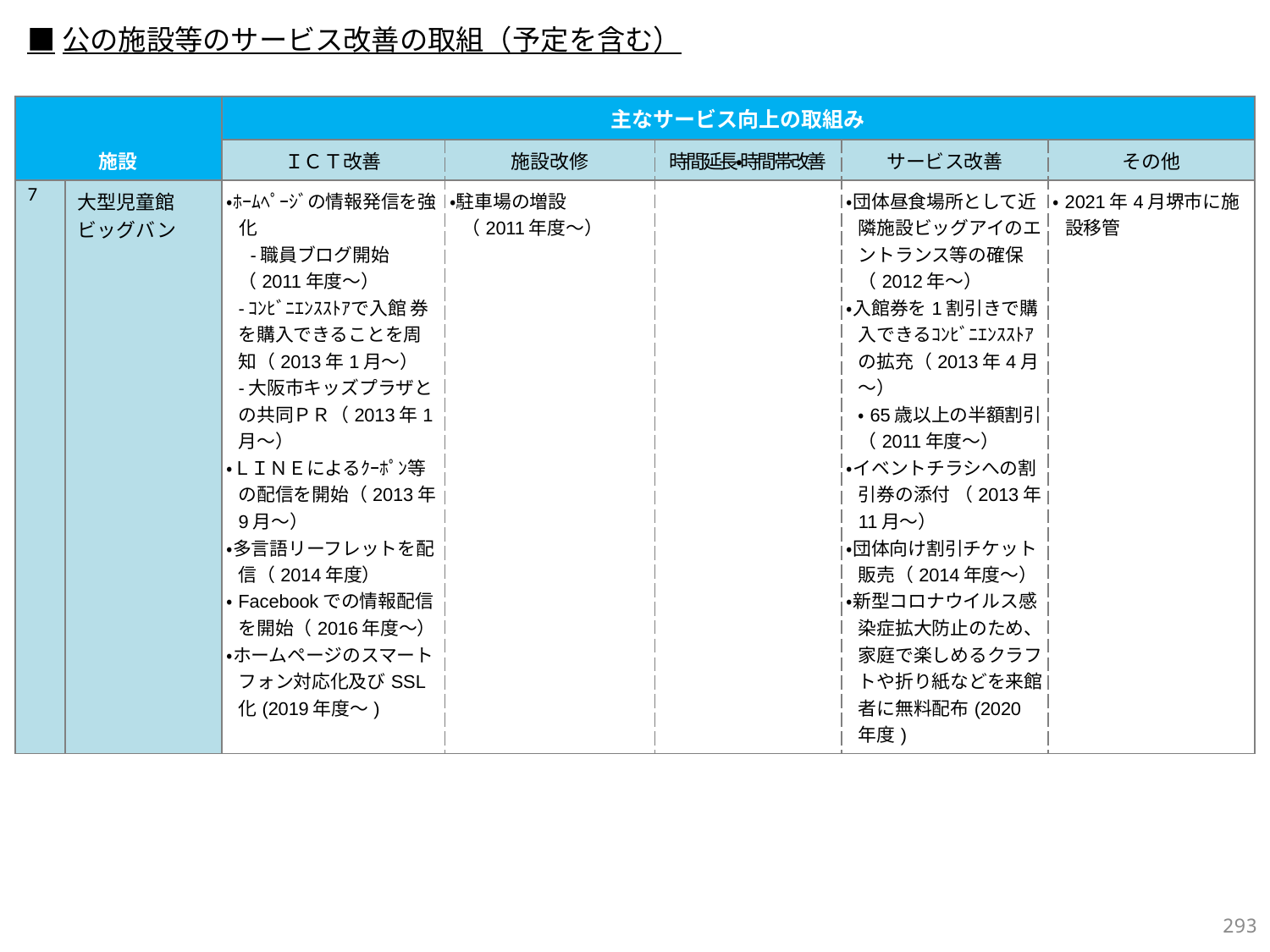

■公の施設等のサービス改善の取組（予定を含む）
| 施設 |  | 主なサービス向上の取組み |  |  |  |  |
| --- | --- | --- | --- | --- | --- | --- |
|  |  | ＩＣＴ改善 | 施設改修 | 時間延長・時間帯改善 | サービス改善 | その他 |
| 7 | 大型児童館ビッグバン | ・ﾎｰﾑﾍﾟｰｼﾞの情報発信を強化 　-職員ブログ開始 （2011年度～） -ｺﾝﾋﾞﾆｴﾝｽｽﾄｱで入館 券を購入できることを周知（2013年1月～） -大阪市キッズプラザとの共同ＰＲ（2013年1月～） ・ＬＩＮＥによるｸｰﾎﾟﾝ等の配信を開始（2013年9月～） ・多言語リーフレットを配信（2014年度） ・Facebookでの情報配信を開始（2016年度～） ・ホームページのスマートフォン対応化及びSSL化(2019年度～) | ・駐車場の増設 （2011年度～） |  | ・団体昼食場所として近隣施設ビッグアイのエントランス等の確保（2012年～） ・入館券を1割引きで購入できるｺﾝﾋﾞﾆｴﾝｽｽﾄｱの拡充（2013年4月～） ・65歳以上の半額割引（2011年度～） ・イベントチラシへの割引券の添付 （2013年11月～） ・団体向け割引チケット販売（2014年度～） ・新型コロナウイルス感染症拡大防止のため、家庭で楽しめるクラフトや折り紙などを来館者に無料配布(2020年度) | ・2021年4月堺市に施設移管 |
293